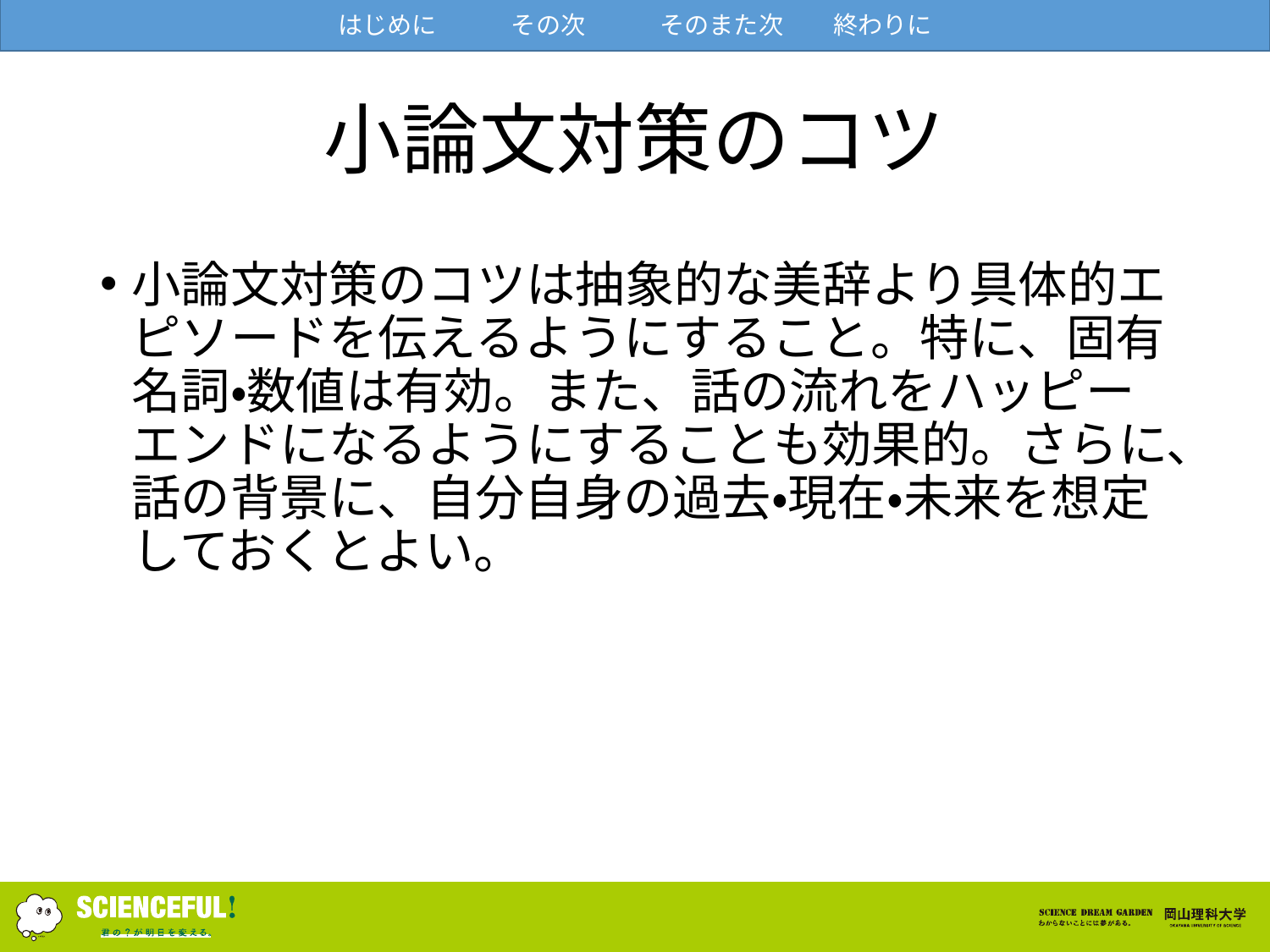

# 小論文対策のコツ
小論文対策のコツは抽象的な美辞より具体的エピソードを伝えるようにすること。特に、固有名詞・数値は有効。また、話の流れをハッピーエンドになるようにすることも効果的。さらに、話の背景に、自分自身の過去・現在・未来を想定しておくとよい。